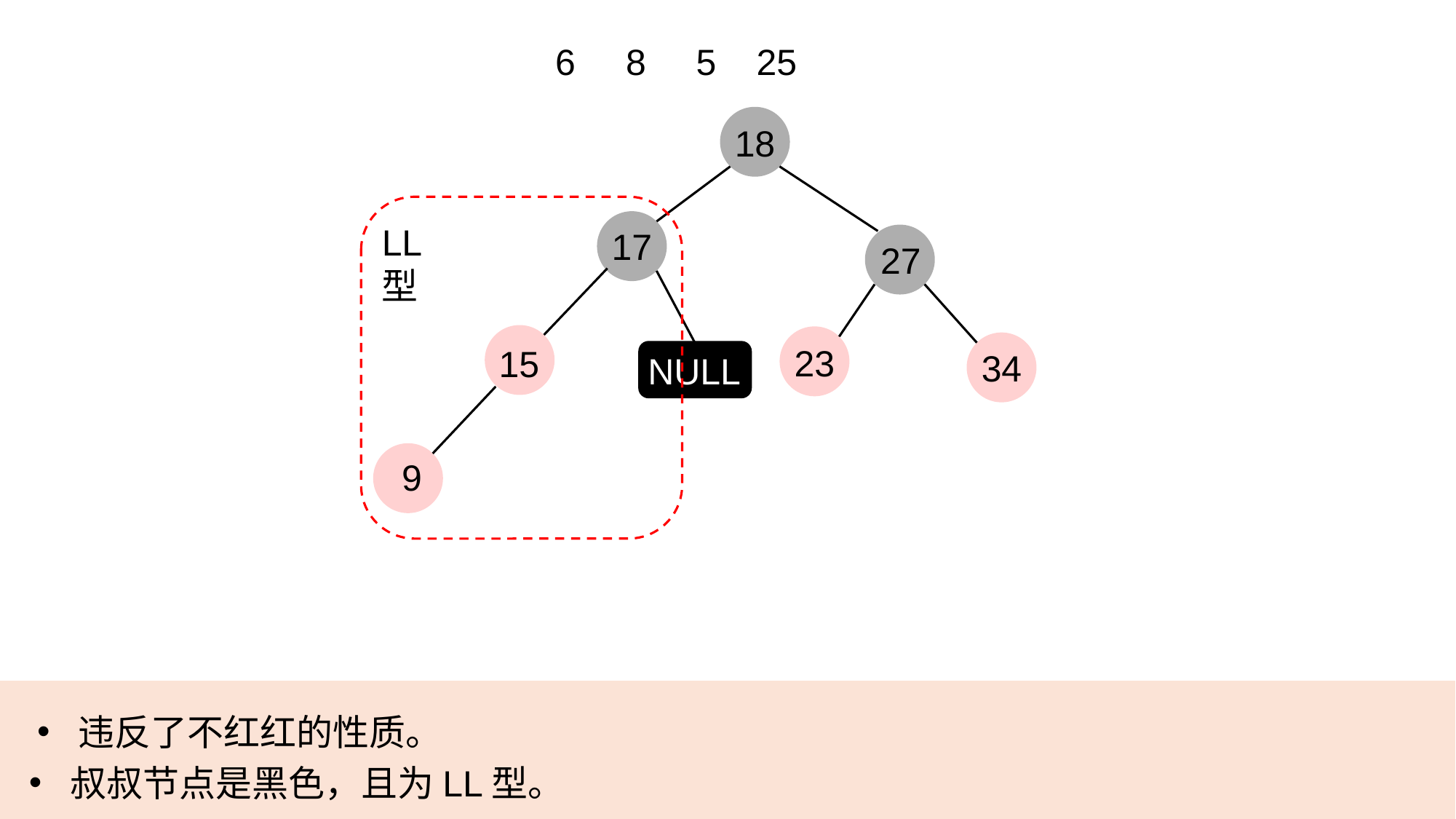

6
8
5
25

18

LL型
17

27

NULL

23
15
34

9

违反了不红红的性质。
叔叔节点是黑色，且为LL型。